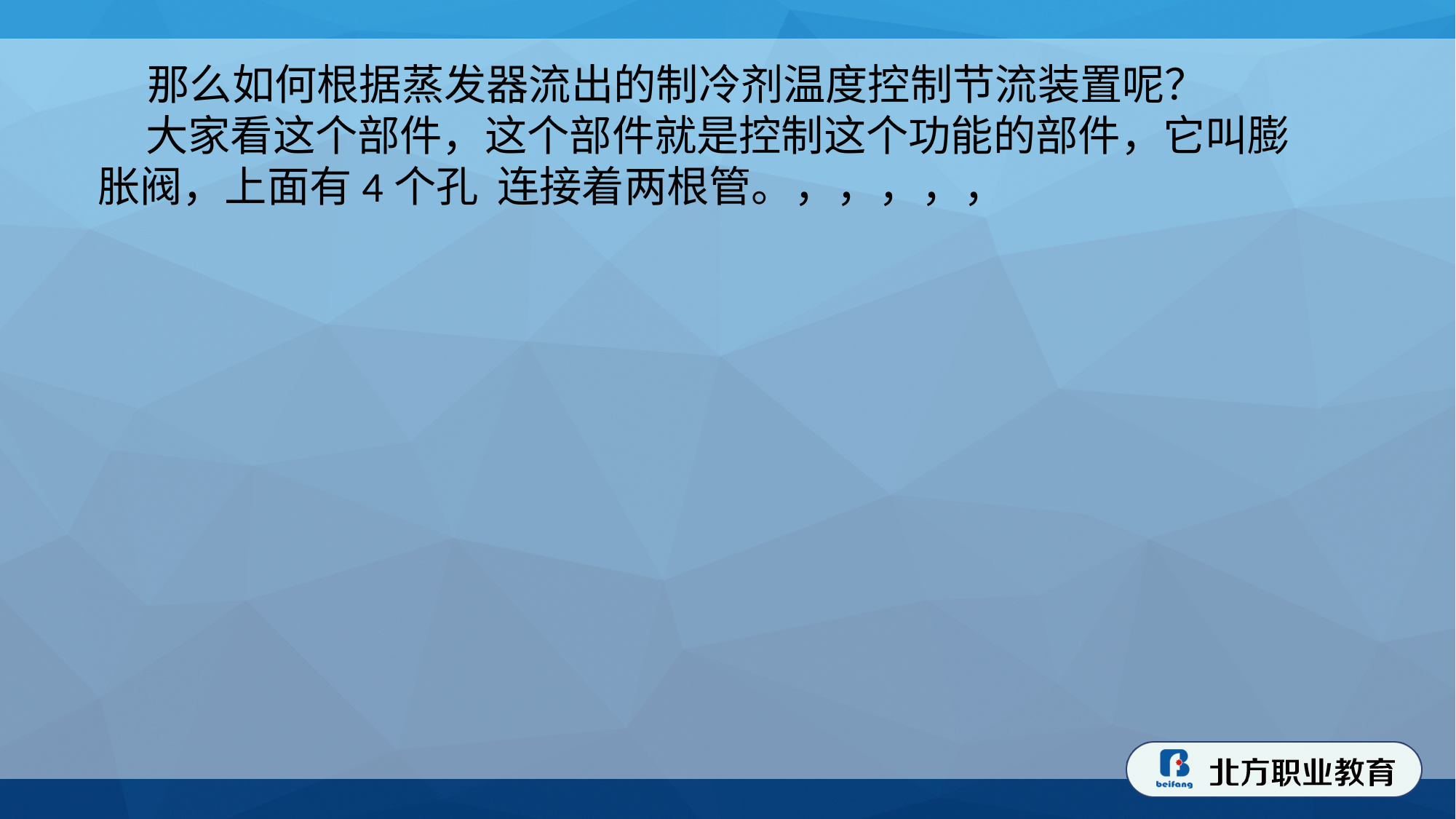

那么如何根据蒸发器流出的制冷剂温度控制节流装置呢？
    大家看这个部件，这个部件就是控制这个功能的部件，它叫膨胀阀，上面有4个孔  连接着两根管。，，，，，